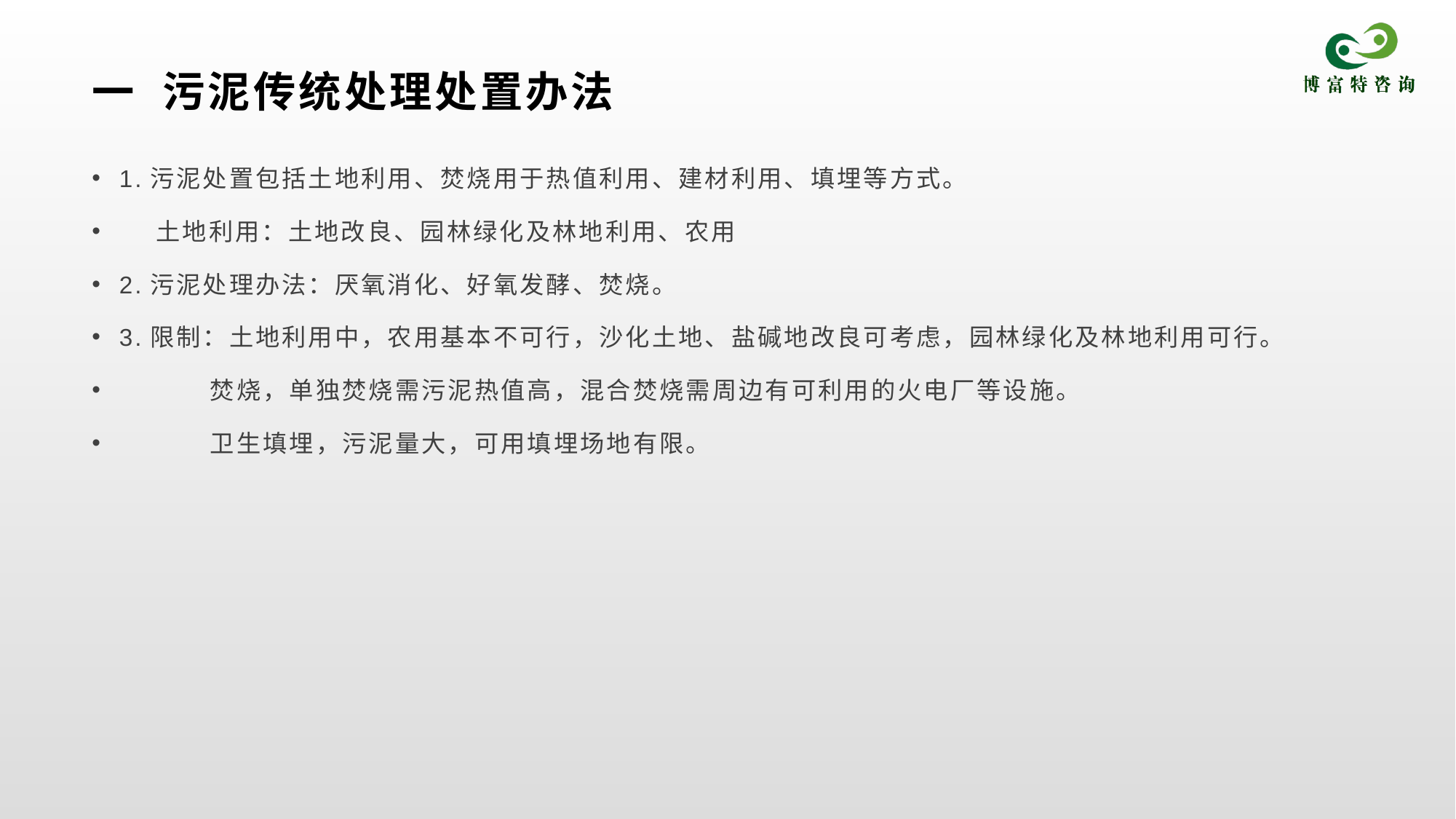

# 一  污泥传统处理处置办法
1.污泥处置包括土地利用、焚烧用于热值利用、建材利用、填埋等方式。
    土地利用：土地改良、园林绿化及林地利用、农用
2.污泥处理办法：厌氧消化、好氧发酵、焚烧。
3.限制：土地利用中，农用基本不可行，沙化土地、盐碱地改良可考虑，园林绿化及林地利用可行。
           焚烧，单独焚烧需污泥热值高，混合焚烧需周边有可利用的火电厂等设施。
           卫生填埋，污泥量大，可用填埋场地有限。